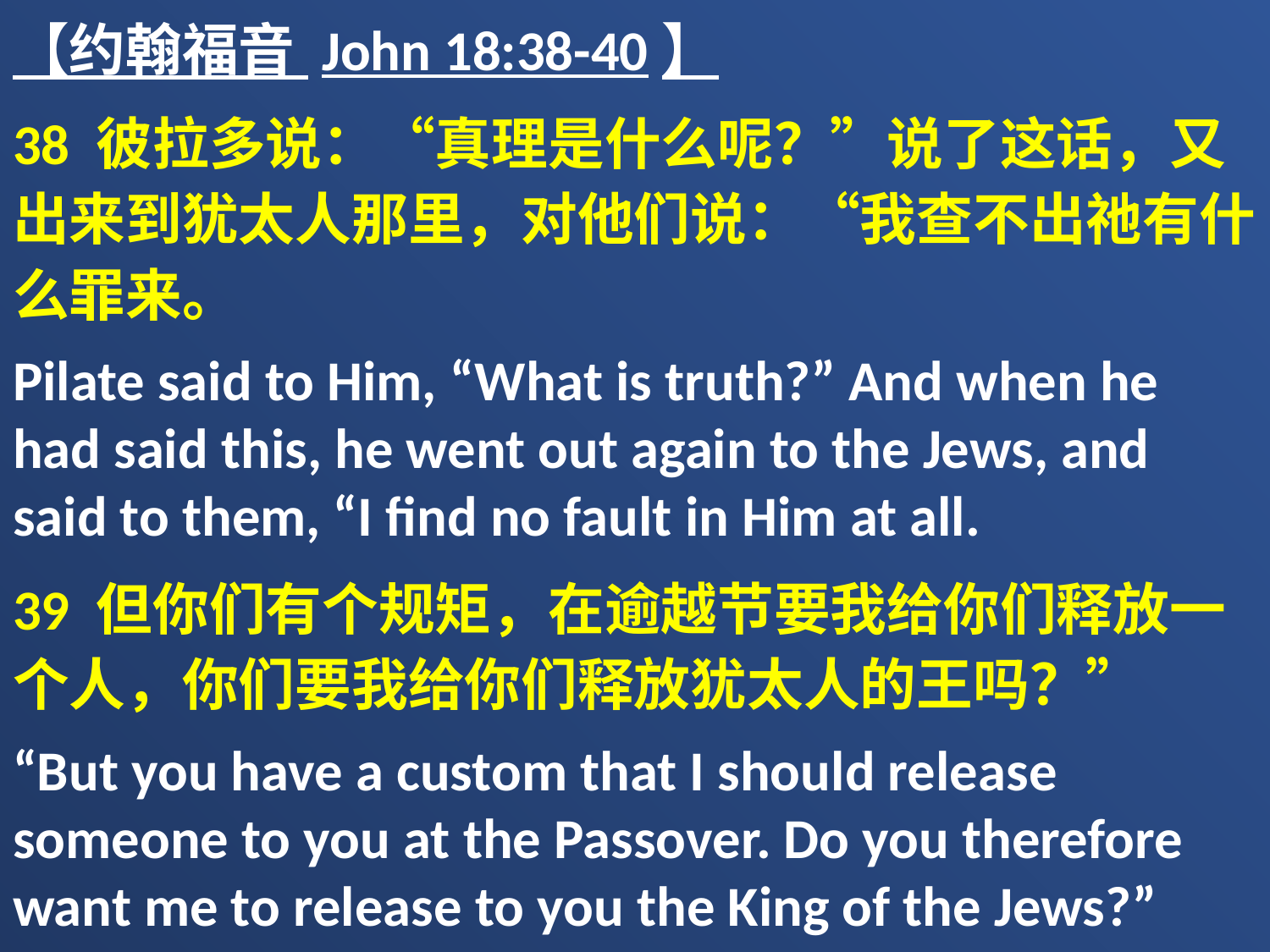

【约翰福音 John 18:38-40】
38 彼拉多说：“真理是什么呢？”说了这话，又出来到犹太人那里，对他们说：“我查不出祂有什么罪来。
Pilate said to Him, “What is truth?” And when he had said this, he went out again to the Jews, and said to them, “I find no fault in Him at all.
39 但你们有个规矩，在逾越节要我给你们释放一个人，你们要我给你们释放犹太人的王吗？”
“But you have a custom that I should release someone to you at the Passover. Do you therefore want me to release to you the King of the Jews?”